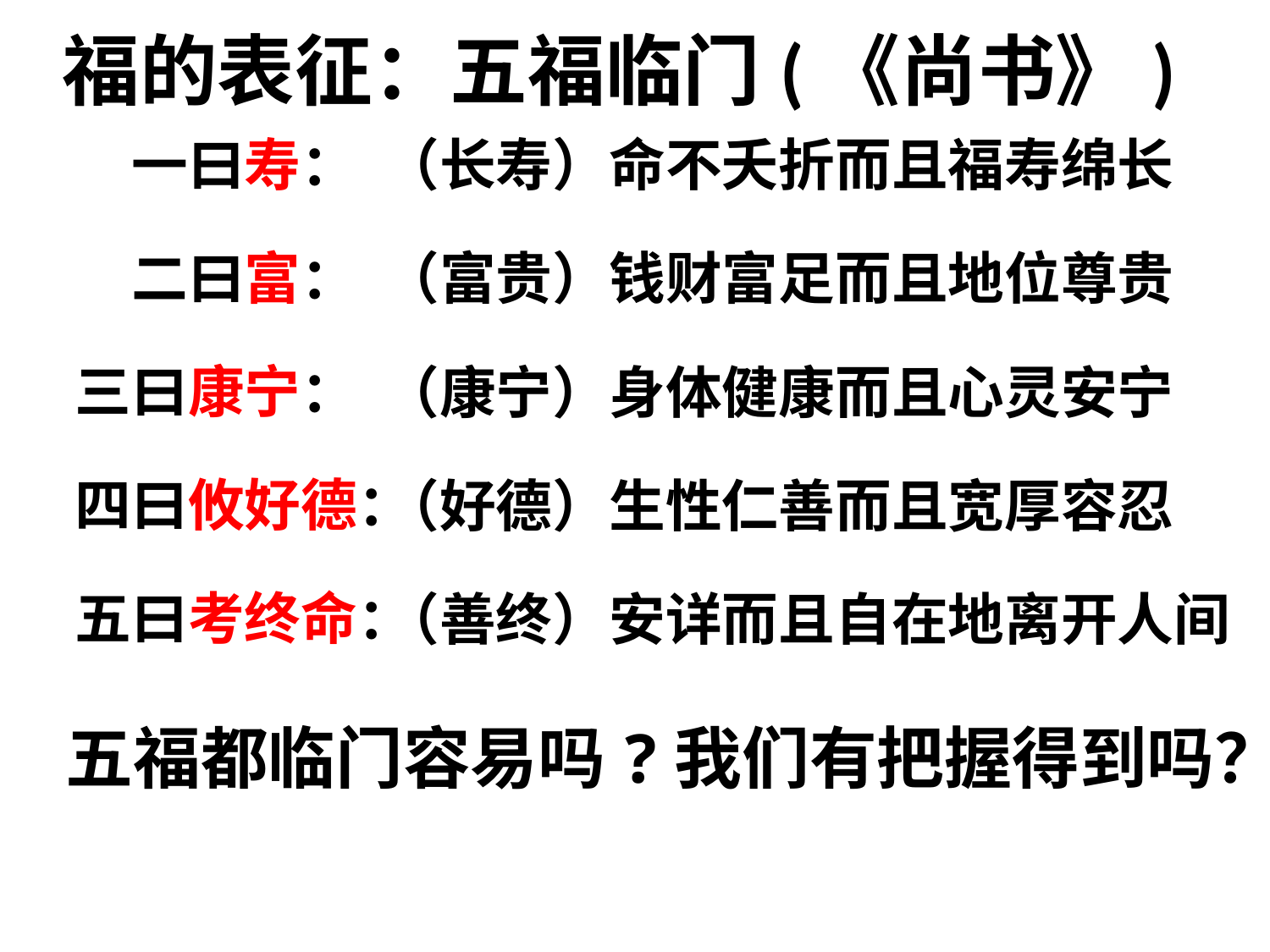

# 福的表征：五福临门(《尚书》)
一曰寿：

二曰富：

三曰康宁：

四曰攸好德：

五曰考终命：
（长寿）命不夭折而且福寿绵长

（富贵）钱财富足而且地位尊贵

（康宁）身体健康而且心灵安宁

（好德）生性仁善而且宽厚容忍

（善终）安详而且自在地离开人间
五福都临门容易吗?我们有把握得到吗？